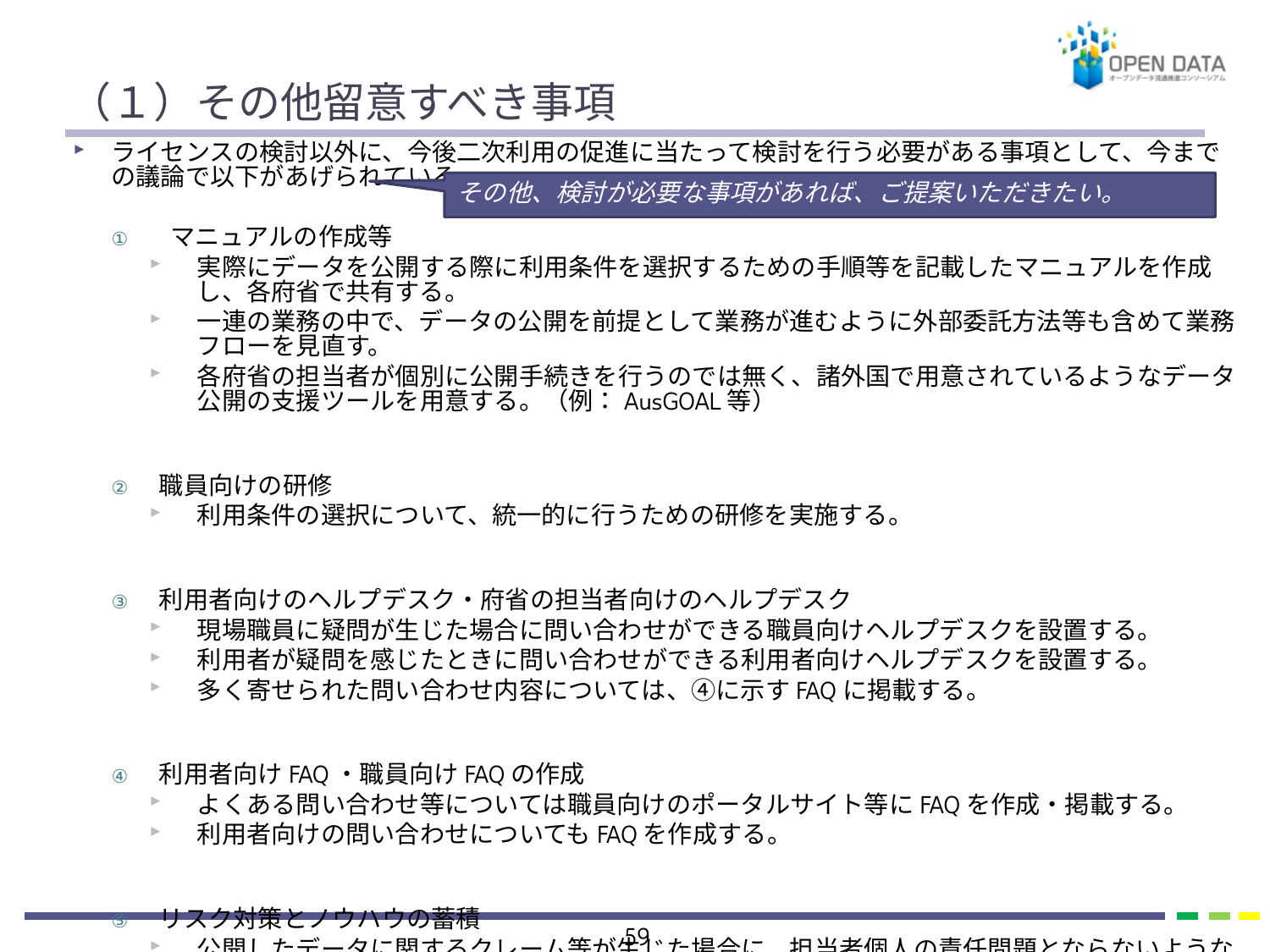

# （１）その他留意すべき事項
ライセンスの検討以外に、今後二次利用の促進に当たって検討を行う必要がある事項として、今までの議論で以下があげられている。

 マニュアルの作成等
実際にデータを公開する際に利用条件を選択するための手順等を記載したマニュアルを作成し、各府省で共有する。
一連の業務の中で、データの公開を前提として業務が進むように外部委託方法等も含めて業務フローを見直す。
各府省の担当者が個別に公開手続きを行うのでは無く、諸外国で用意されているようなデータ公開の支援ツールを用意する。（例：AusGOAL等）

職員向けの研修
利用条件の選択について、統一的に行うための研修を実施する。

利用者向けのヘルプデスク・府省の担当者向けのヘルプデスク
現場職員に疑問が生じた場合に問い合わせができる職員向けヘルプデスクを設置する。
利用者が疑問を感じたときに問い合わせができる利用者向けヘルプデスクを設置する。
多く寄せられた問い合わせ内容については、④に示すFAQに掲載する。

利用者向けFAQ・職員向けFAQの作成
よくある問い合わせ等については職員向けのポータルサイト等にFAQを作成・掲載する。
利用者向けの問い合わせについてもFAQを作成する。

リスク対策とノウハウの蓄積
公開したデータに関するクレーム等が生じた場合に、担当者個人の責任問題とならないような対策。
類似のクレームが複数発生した場合には、対応のノウハウを蓄積して、各府省で共有する仕組み。

その他、検討が必要な事項があれば、ご提案いただきたい。
59